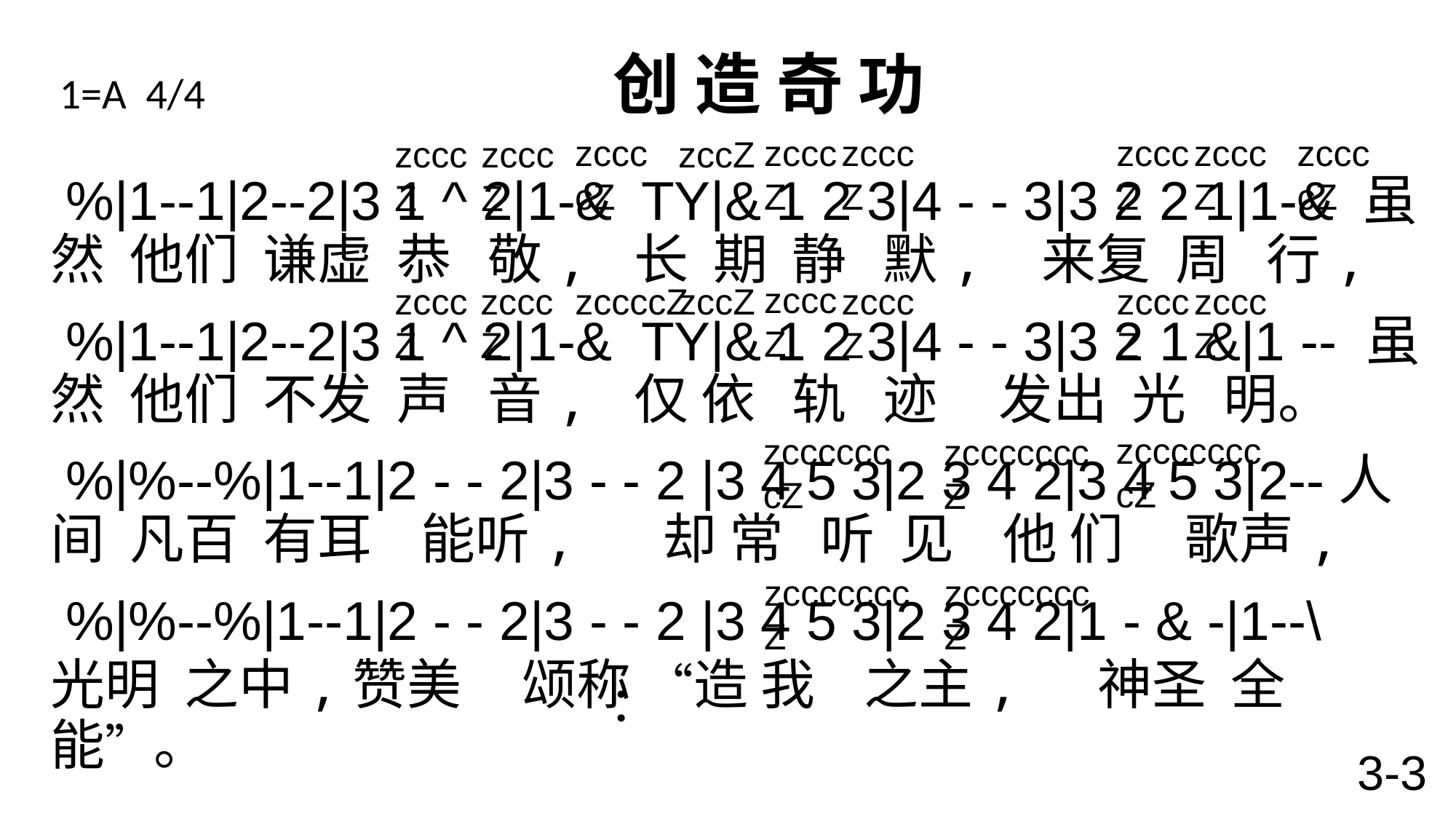

# 1=A  4/4                              创 造 奇 功
zcccZ
zccccZ
zcccZ
zcccZ
zcccZ
zccccZ
zcccZ
zcccZ
zccZ
 %|1--1|2--2|3 1 ^ 2|1-&  TY|& 1 2 3|4 - - 3|3 2 2 1|1-& 虽然  他们  谦虚  恭   敬, 长  期  静   默,  来复  周   行,
 %|1--1|2--2|3 1 ^ 2|1-&  TY|& 1 2 3|4 - - 3|3 2 1 &|1 -- 虽然  他们  不发  声   音, 仅 依   轨   迹     发出  光   明。
 %|%--%|1--1|2 - - 2|3 - - 2 |3 4 5 3|2 3 4 2|3 4 5 3|2--人间  凡百  有耳    能听,   却 常   听  见    他 们     歌声,
 %|%--%|1--1|2 - - 2|3 - - 2 |3 4 5 3|2 3 4 2|1 - & -|1--\
光明  之中,赞美     颂称 “造 我    之主,  神圣  全   能”。
zcccZ
zcccZ
zccccZ
zccZ
zcccZ
zcccZ
zcccZ
zcccZ
zccccccccZ
zcccccccZ
zcccccccZ
zcccccccZ
zcccccccZ
：
3-3